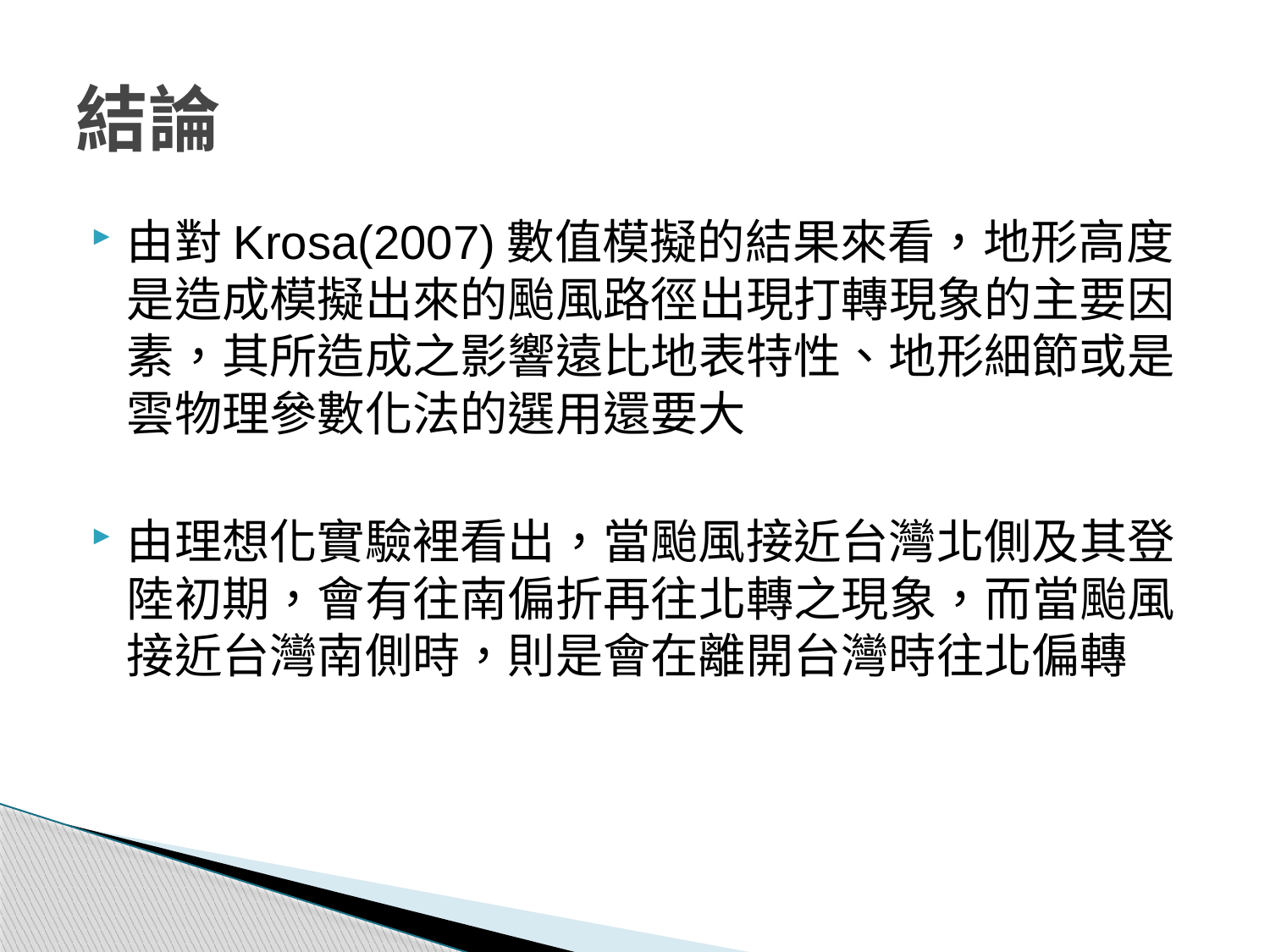

# 結論
由對Krosa(2007)數值模擬的結果來看，地形高度是造成模擬出來的颱風路徑出現打轉現象的主要因素，其所造成之影響遠比地表特性、地形細節或是雲物理參數化法的選用還要大

由理想化實驗裡看出，當颱風接近台灣北側及其登陸初期，會有往南偏折再往北轉之現象，而當颱風接近台灣南側時，則是會在離開台灣時往北偏轉